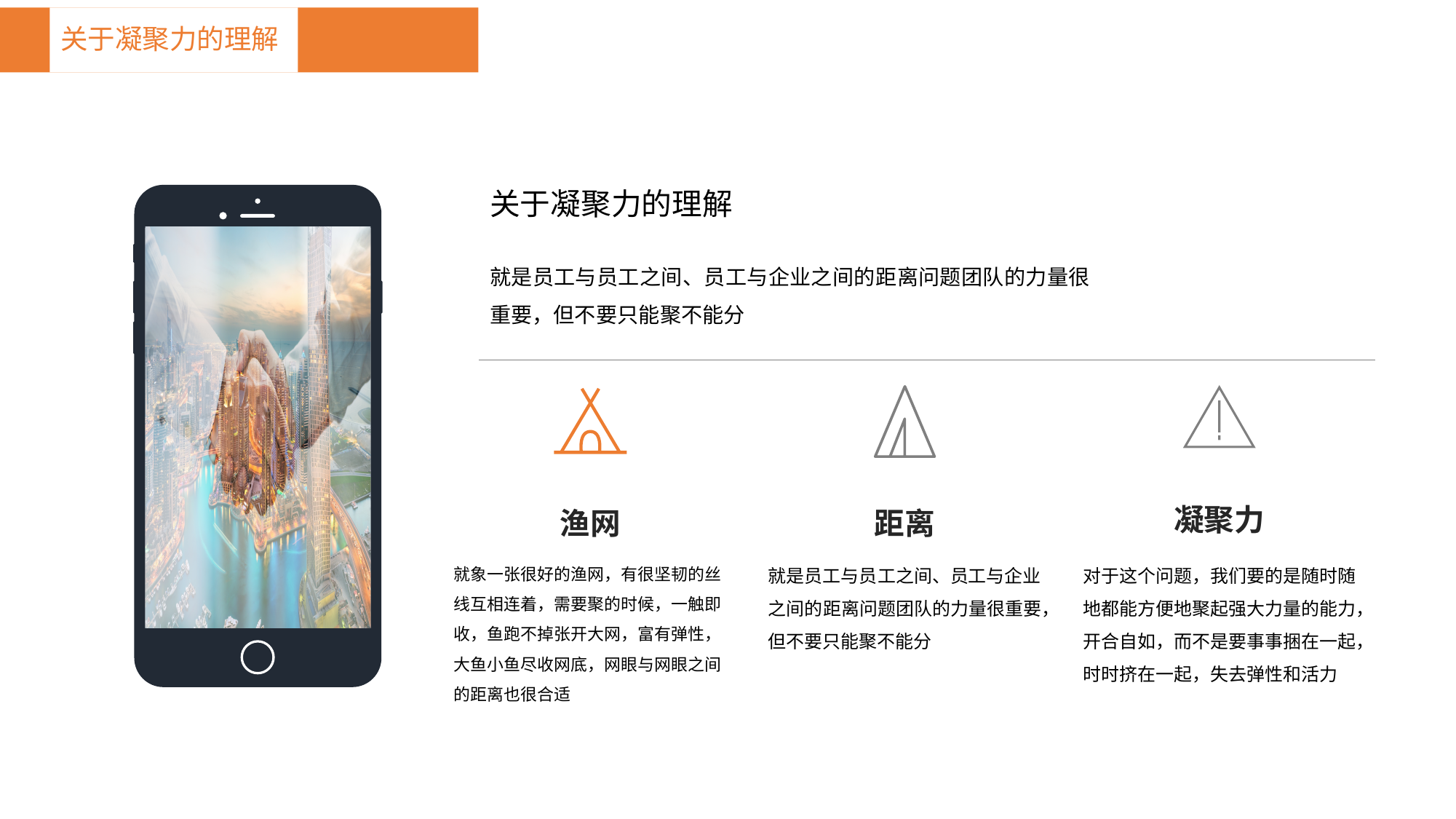

关于凝聚力的理解

关于凝聚力的理解

就是员工与员工之间、员工与企业之间的距离问题团队的力量很重要，但不要只能聚不能分

凝聚力
对于这个问题，我们要的是随时随地都能方便地聚起强大力量的能力，开合自如，而不是要事事捆在一起，时时挤在一起，失去弹性和活力
渔网
就象一张很好的渔网，有很坚韧的丝线互相连着，需要聚的时候，一触即收，鱼跑不掉张开大网，富有弹性，大鱼小鱼尽收网底，网眼与网眼之间的距离也很合适

距离
就是员工与员工之间、员工与企业之间的距离问题团队的力量很重要，但不要只能聚不能分